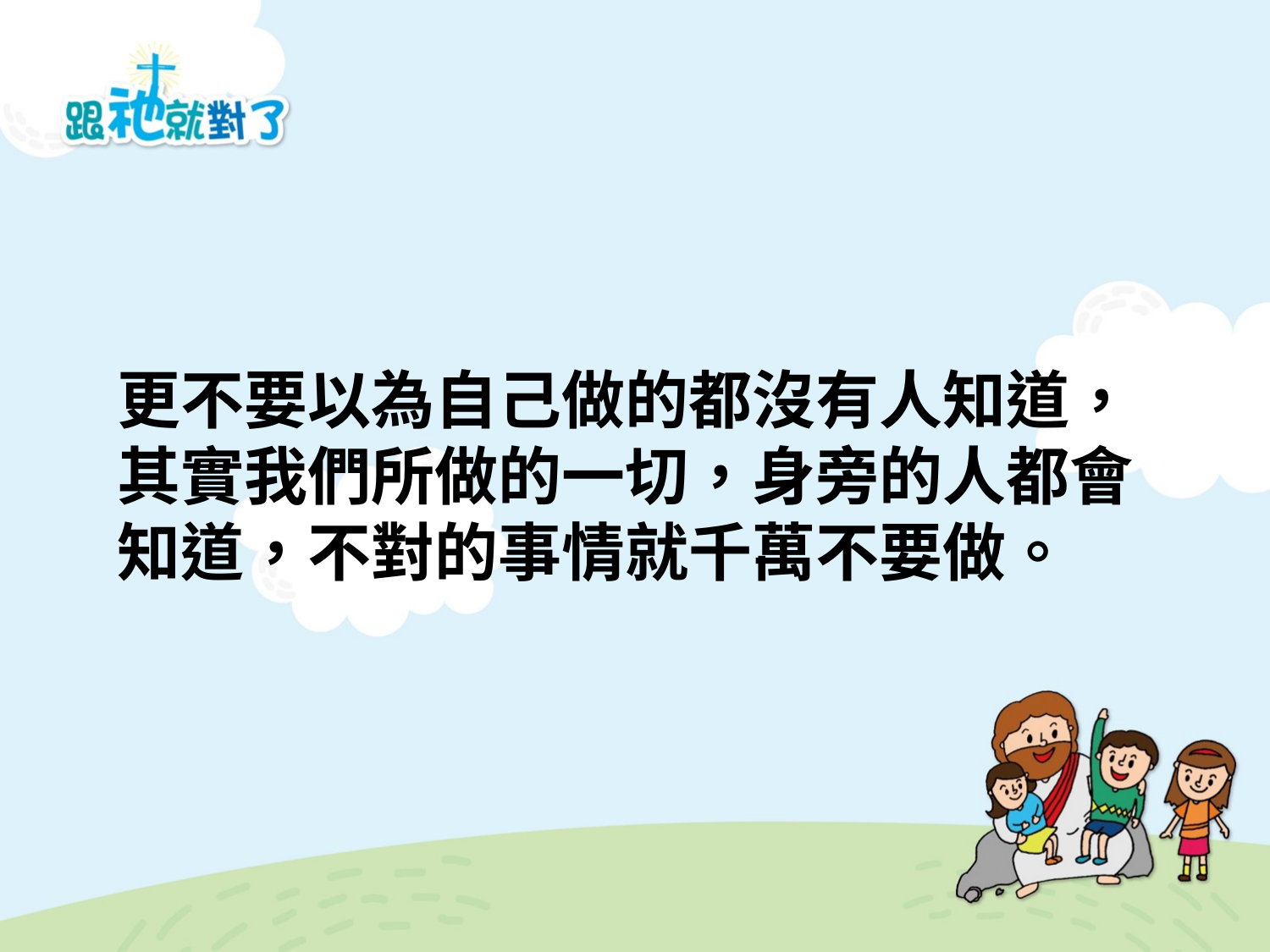

更不要以為自己做的都沒有人知道，其實我們所做的一切，身旁的人都會知道，不對的事情就千萬不要做。